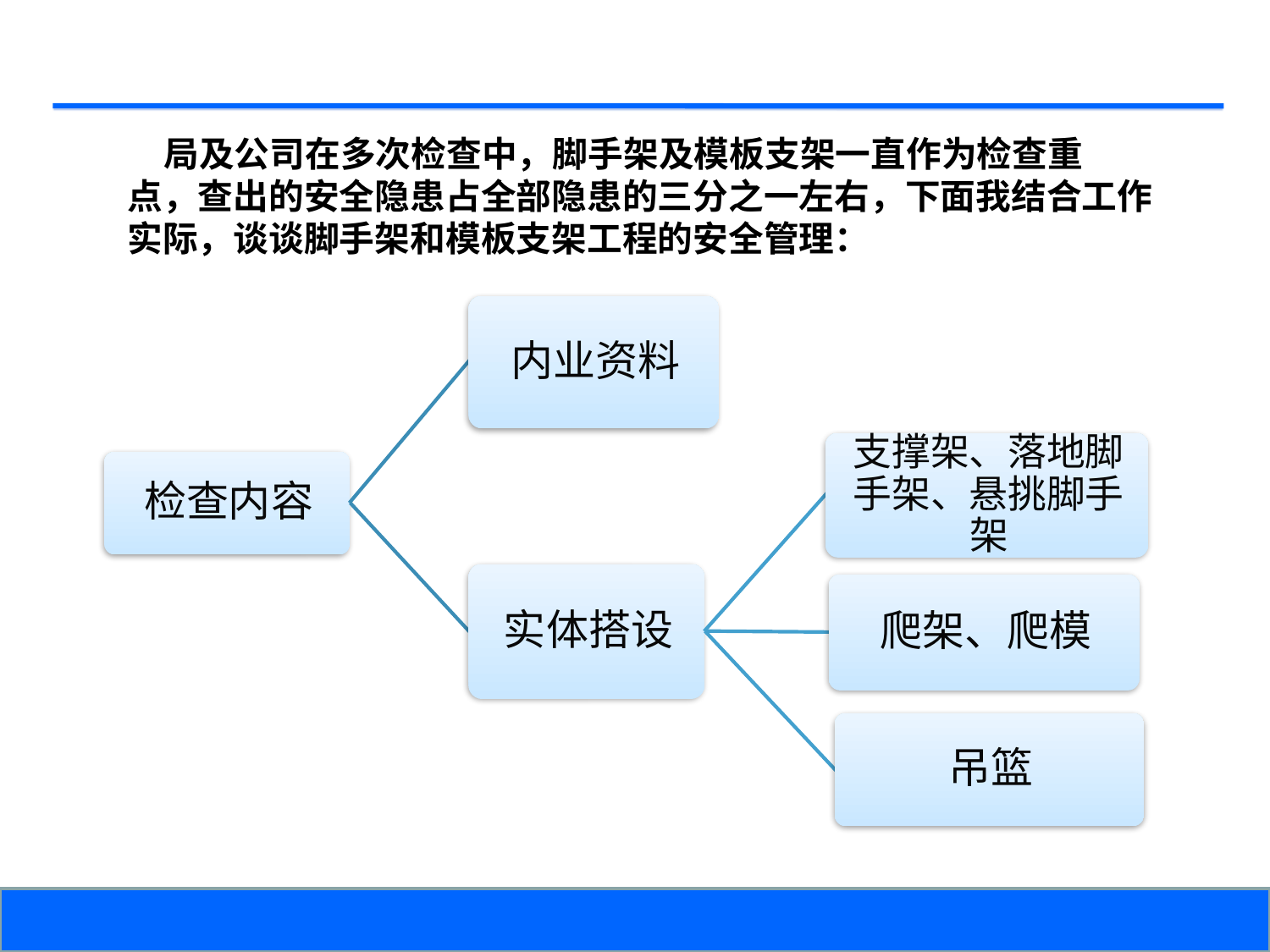

局及公司在多次检查中，脚手架及模板支架一直作为检查重点，查出的安全隐患占全部隐患的三分之一左右，下面我结合工作实际，谈谈脚手架和模板支架工程的安全管理：

检查内容

内业资料

实体搭设

支撑架、落地脚手架、悬挑脚手架

爬架、爬模

吊篮